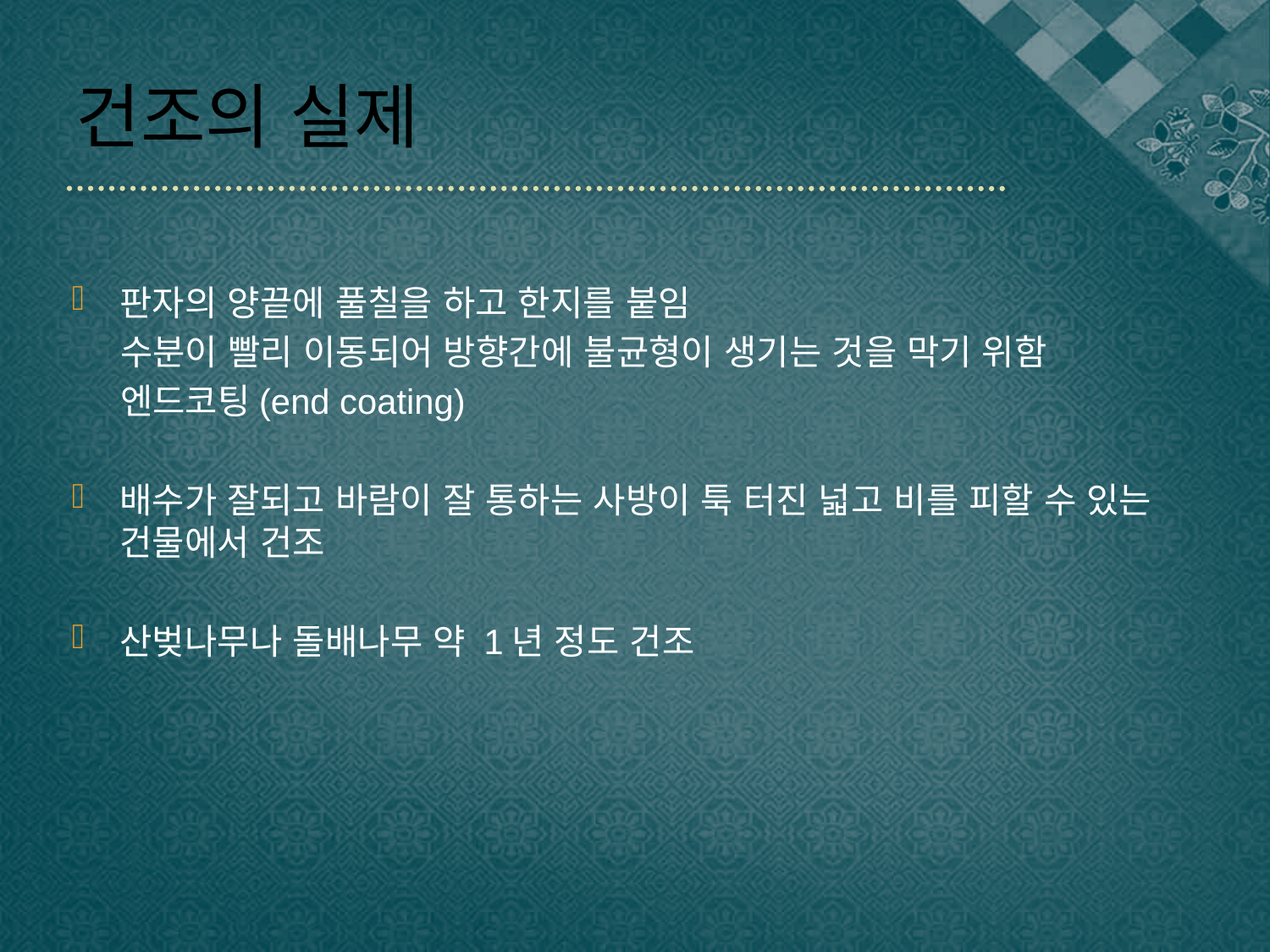

# 건조의 실제
판자의 양끝에 풀칠을 하고 한지를 붙임
    수분이 빨리 이동되어 방향간에 불균형이 생기는 것을 막기 위함
    엔드코팅(end coating)

배수가 잘되고 바람이 잘 통하는 사방이 툭 터진 넓고 비를 피할 수 있는 건물에서 건조

산벚나무나 돌배나무 약 1년 정도 건조